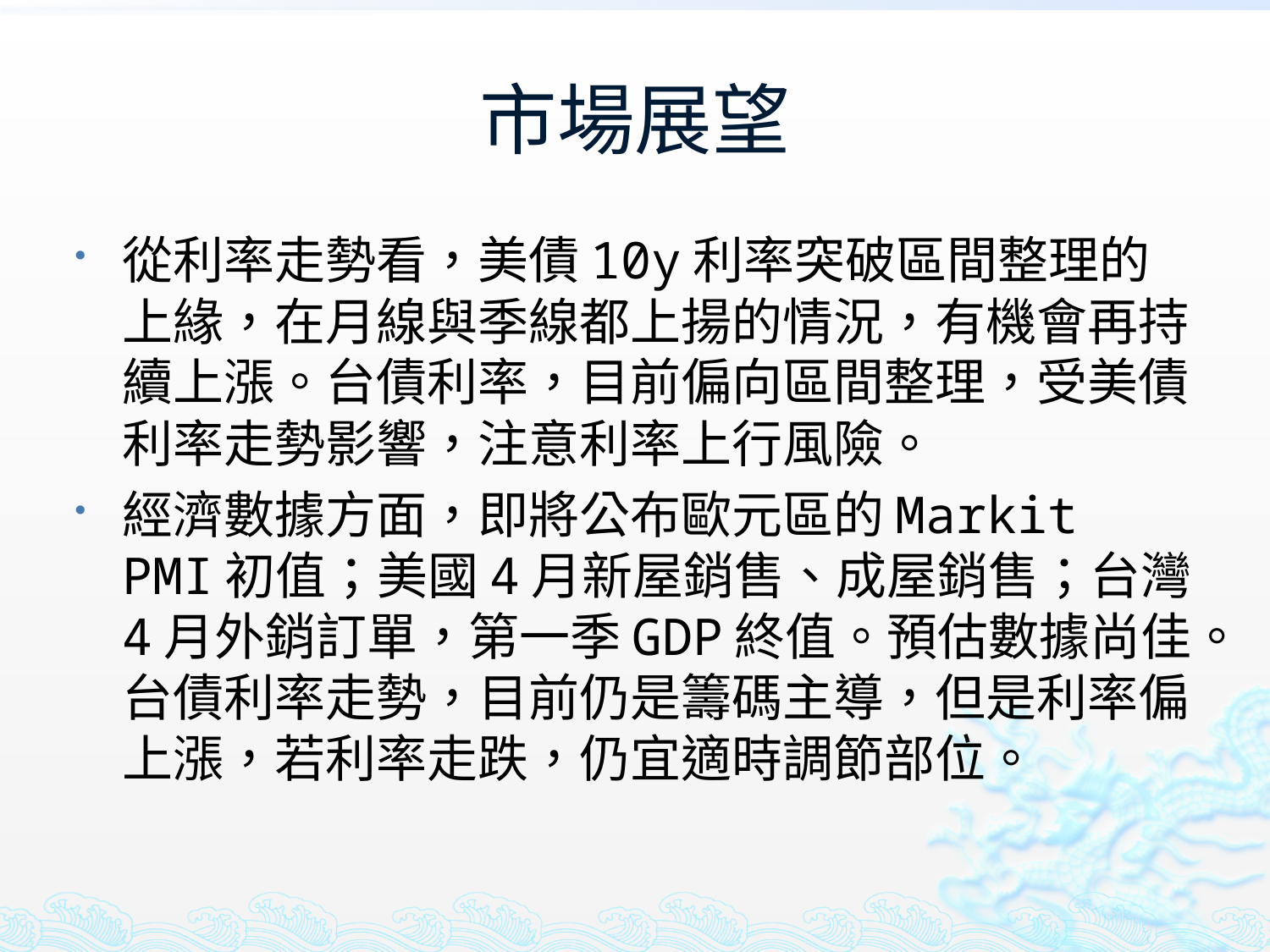

# 市場展望
從利率走勢看，美債10y利率突破區間整理的上緣，在月線與季線都上揚的情況，有機會再持續上漲。台債利率，目前偏向區間整理，受美債利率走勢影響，注意利率上行風險。
經濟數據方面，即將公布歐元區的Markit PMI初值；美國4月新屋銷售、成屋銷售；台灣4月外銷訂單，第一季GDP終值。預估數據尚佳。台債利率走勢，目前仍是籌碼主導，但是利率偏上漲，若利率走跌，仍宜適時調節部位。